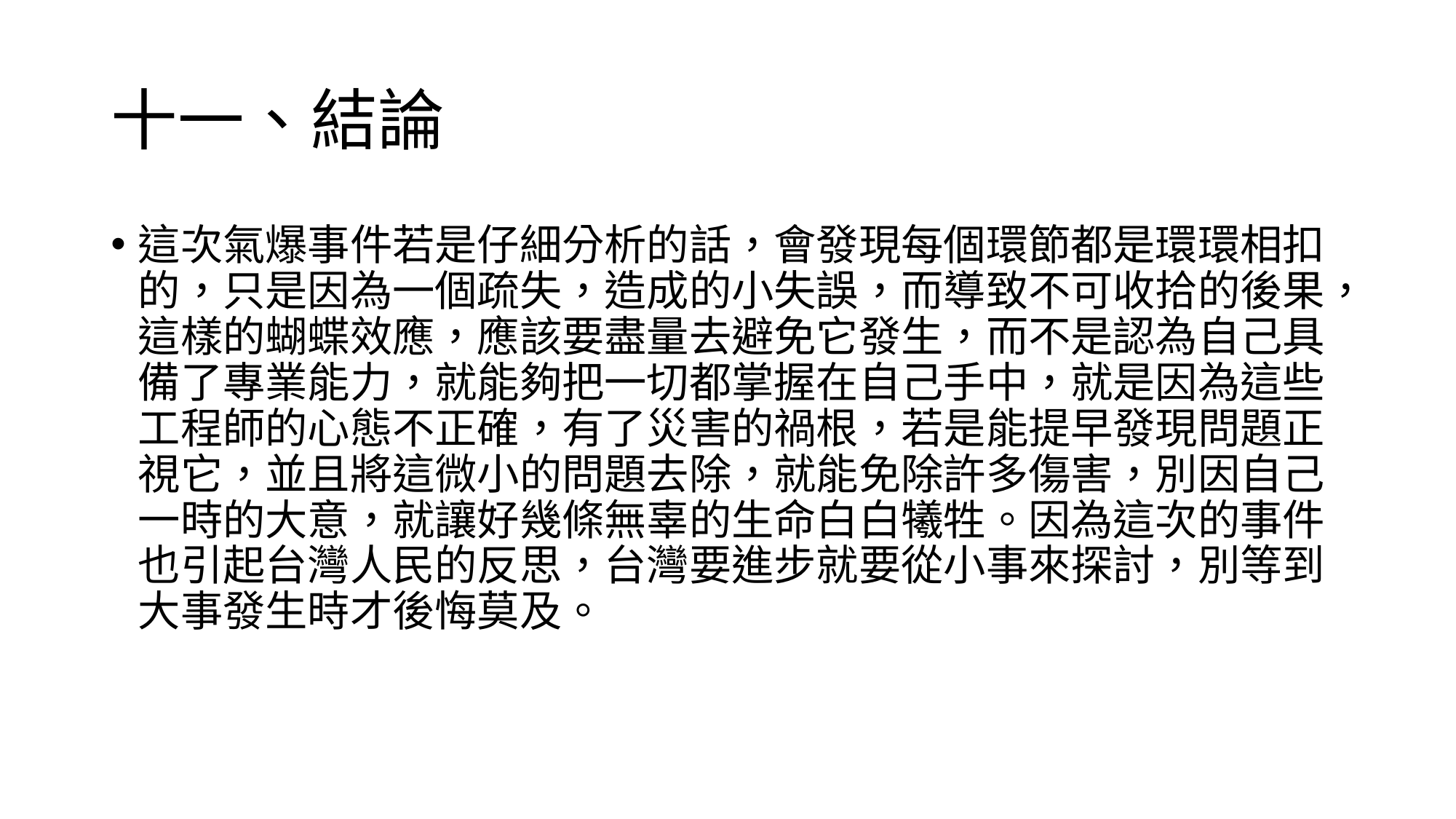

# 十一、結論
這次氣爆事件若是仔細分析的話，會發現每個環節都是環環相扣的，只是因為一個疏失，造成的小失誤，而導致不可收拾的後果，這樣的蝴蝶效應，應該要盡量去避免它發生，而不是認為自己具備了專業能力，就能夠把一切都掌握在自己手中，就是因為這些工程師的心態不正確，有了災害的禍根，若是能提早發現問題正視它，並且將這微小的問題去除，就能免除許多傷害，別因自己一時的大意，就讓好幾條無辜的生命白白犧牲。因為這次的事件也引起台灣人民的反思，台灣要進步就要從小事來探討，別等到大事發生時才後悔莫及。